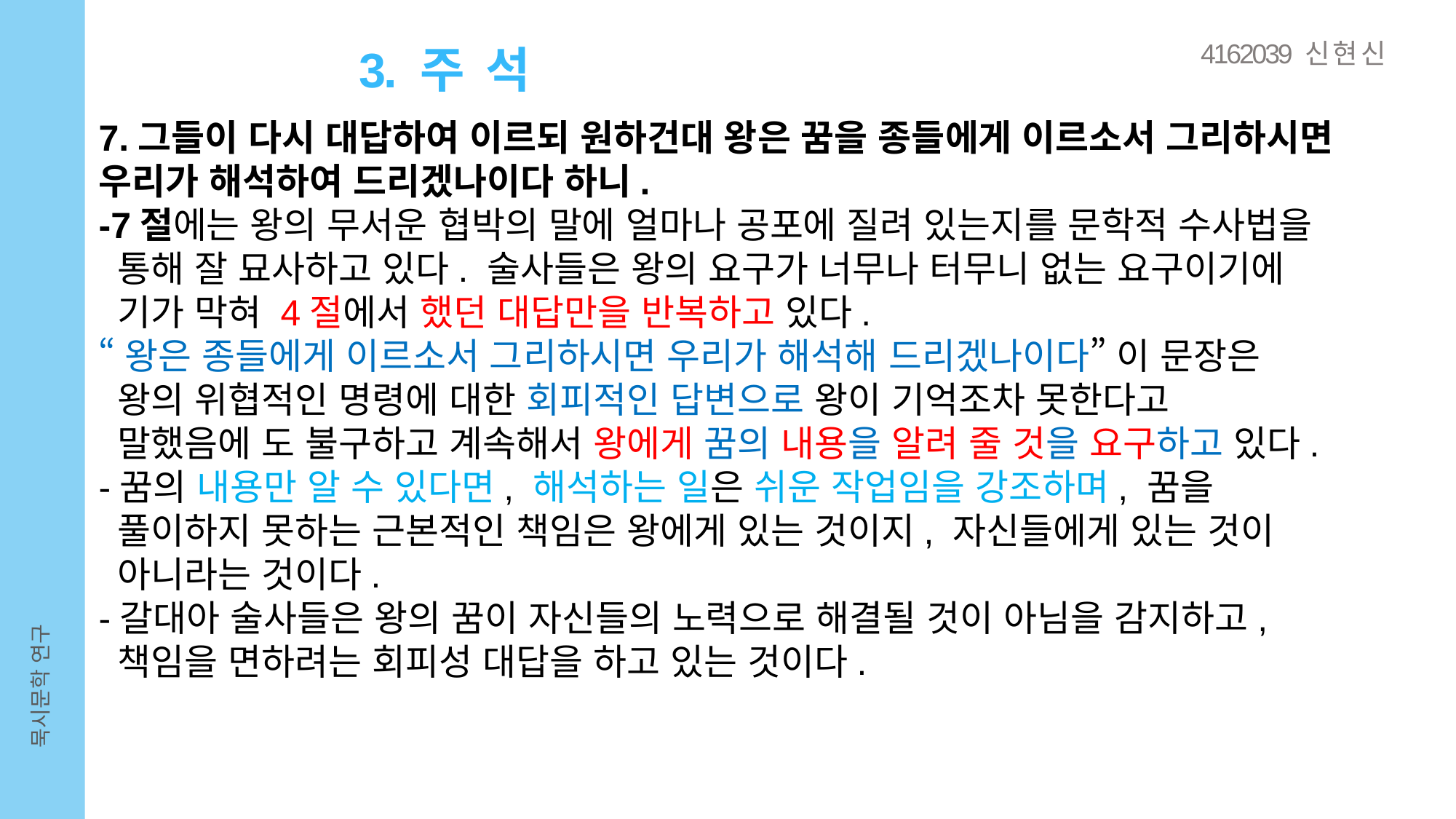

4162039 신 현 신
3. 주  석
7.그들이 다시 대답하여 이르되 원하건대 왕은 꿈을 종들에게 이르소서 그리하시면 우리가 해석하여 드리겠나이다 하니.
-7절에는 왕의 무서운 협박의 말에 얼마나 공포에 질려 있는지를 문학적 수사법을
 통해 잘 묘사하고 있다. 술사들은 왕의 요구가 너무나 터무니 없는 요구이기에
 기가 막혀 4절에서 했던 대답만을 반복하고 있다.
“왕은 종들에게 이르소서 그리하시면 우리가 해석해 드리겠나이다” 이 문장은
 왕의 위협적인 명령에 대한 회피적인 답변으로 왕이 기억조차 못한다고
 말했음에 도 불구하고 계속해서 왕에게 꿈의 내용을 알려 줄 것을 요구하고 있다.
-꿈의 내용만 알 수 있다면, 해석하는 일은 쉬운 작업임을 강조하며, 꿈을
 풀이하지 못하는 근본적인 책임은 왕에게 있는 것이지, 자신들에게 있는 것이
 아니라는 것이다.
-갈대아 술사들은 왕의 꿈이 자신들의 노력으로 해결될 것이 아님을 감지하고,
 책임을 면하려는 회피성 대답을 하고 있는 것이다.
묵시문학 연구